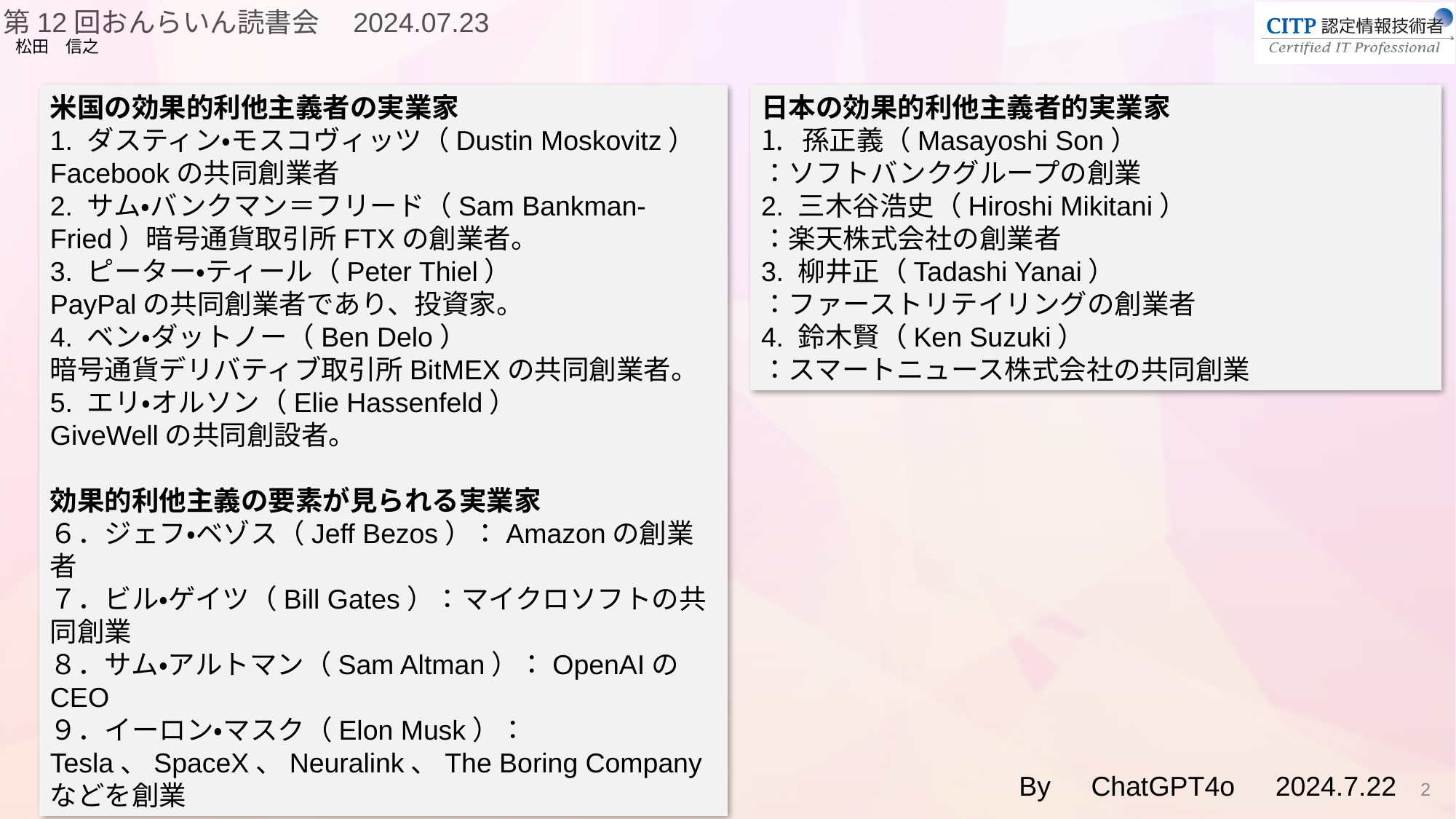

米国の効果的利他主義者の実業家
1. ダスティン・モスコヴィッツ（Dustin Moskovitz）
Facebookの共同創業者
2. サム・バンクマン＝フリード（Sam Bankman-Fried）暗号通貨取引所FTXの創業者。
3. ピーター・ティール（Peter Thiel）
PayPalの共同創業者であり、投資家。
4. ベン・ダットノー（Ben Delo）
暗号通貨デリバティブ取引所BitMEXの共同創業者。
5. エリ・オルソン（Elie Hassenfeld）
GiveWellの共同創設者。

効果的利他主義の要素が見られる実業家
６．ジェフ・ベゾス（Jeff Bezos）：Amazonの創業者
７．ビル・ゲイツ（Bill Gates）：マイクロソフトの共同創業
８．サム・アルトマン（Sam Altman）：OpenAIのCEO
９．イーロン・マスク（Elon Musk）：Tesla、SpaceX、Neuralink、The Boring Companyなどを創業
日本の効果的利他主義者的実業家
孫正義（Masayoshi Son）
：ソフトバンクグループの創業
2. 三木谷浩史（Hiroshi Mikitani）
：楽天株式会社の創業者
3. 柳井正（Tadashi Yanai）
：ファーストリテイリングの創業者
4. 鈴木賢（Ken Suzuki）
：スマートニュース株式会社の共同創業
By　ChatGPT4o　2024.7.22
2